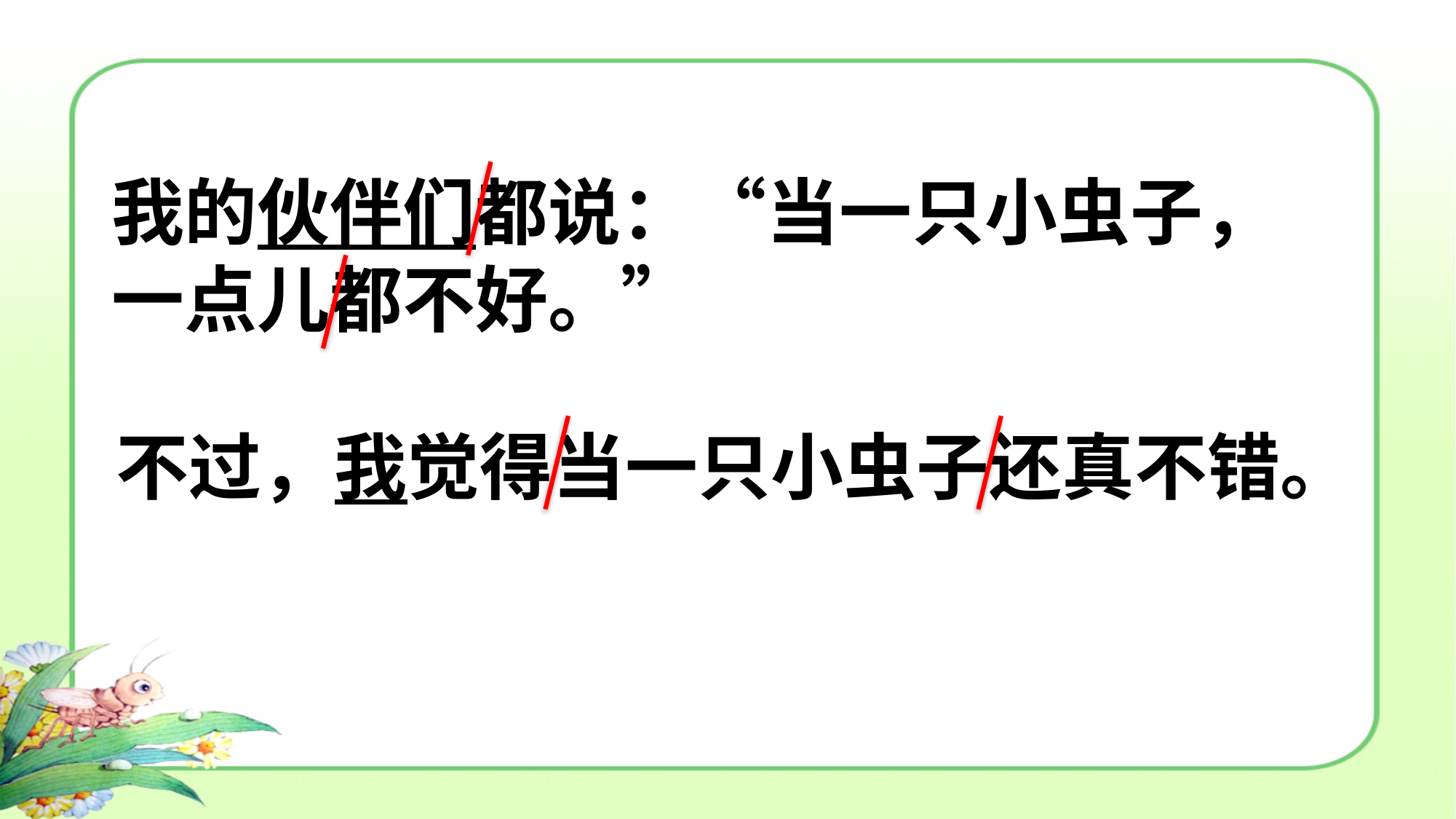

我的伙伴们都说：“当一只小虫子，一点儿都不好。”
不过，我觉得当一只小虫子还真不错。